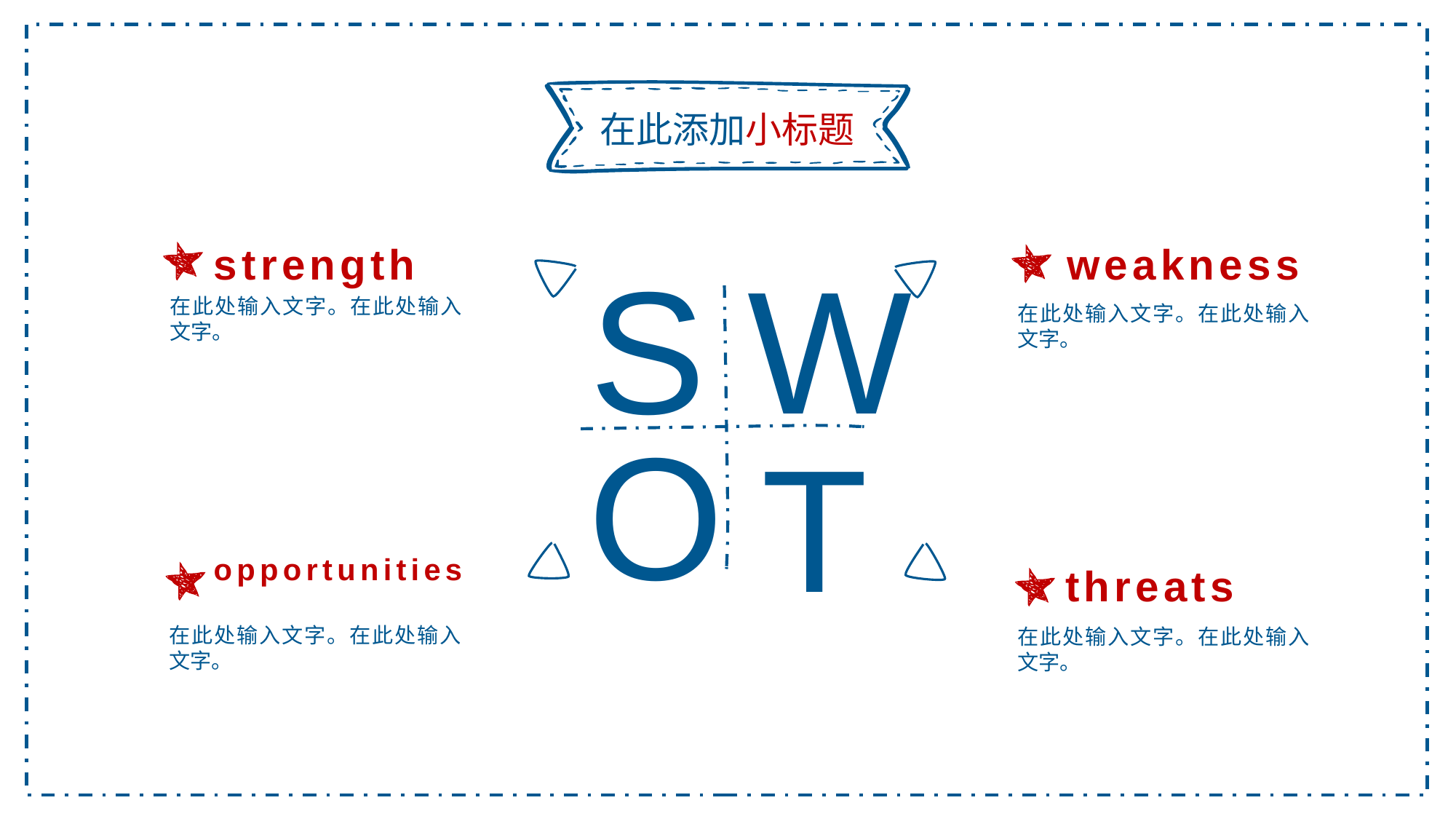

在此添加小标题
strength
weakness
S
W

在此处输入文字。在此处输入文字。
在此处输入文字。在此处输入文字。
O
T

opportunities

threats

在此处输入文字。在此处输入文字。
在此处输入文字。在此处输入文字。